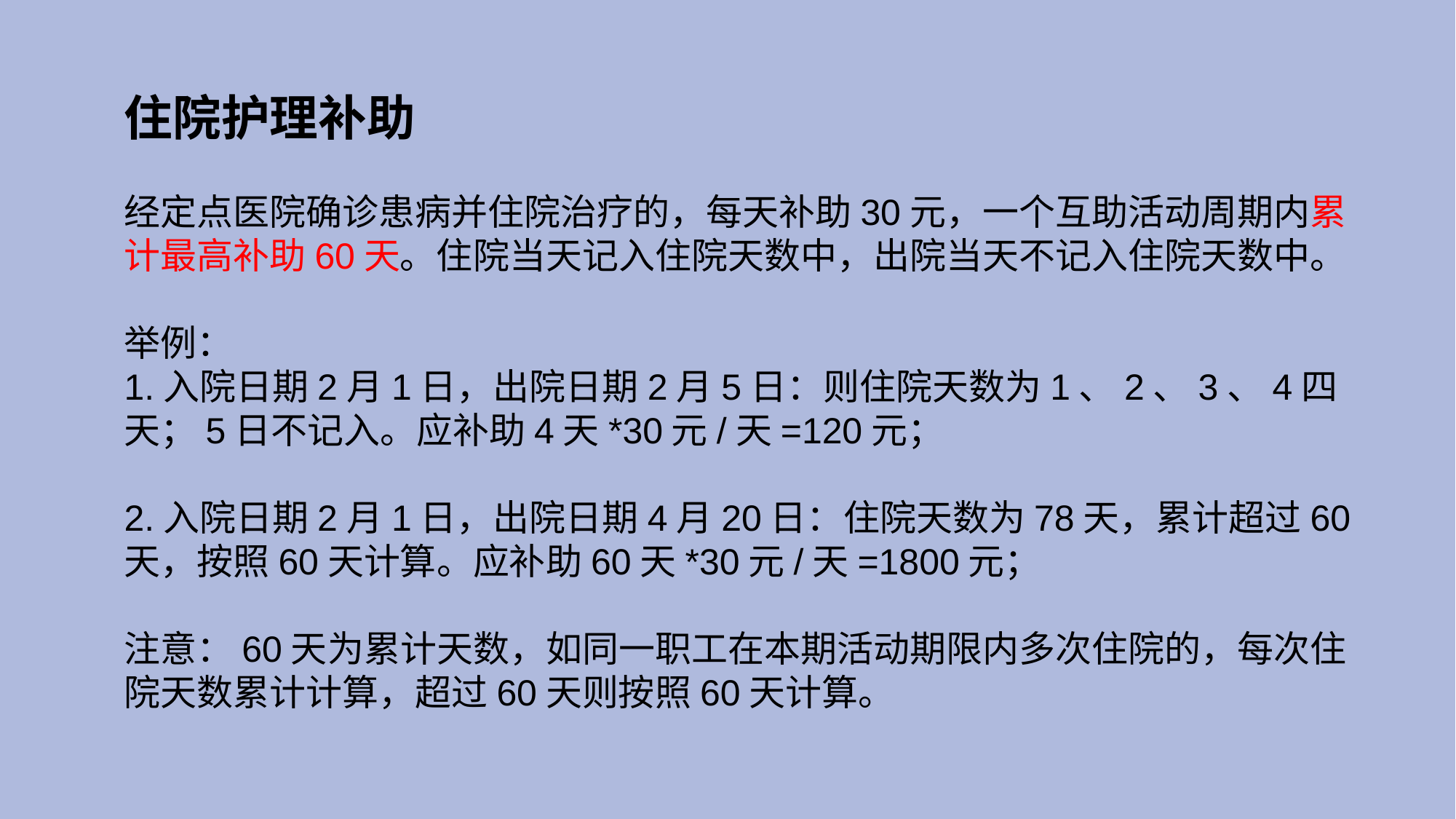

住院护理补助

经定点医院确诊患病并住院治疗的，每天补助30元，一个互助活动周期内累计最高补助60天。住院当天记入住院天数中，出院当天不记入住院天数中。

举例：
1.入院日期2月1日，出院日期2月5日：则住院天数为1、2、3、4四天；5日不记入。应补助4天*30元/天=120元；

2.入院日期2月1日，出院日期4月20日：住院天数为78天，累计超过60天，按照60天计算。应补助60天*30元/天=1800元；

注意：60天为累计天数，如同一职工在本期活动期限内多次住院的，每次住院天数累计计算，超过60天则按照60天计算。